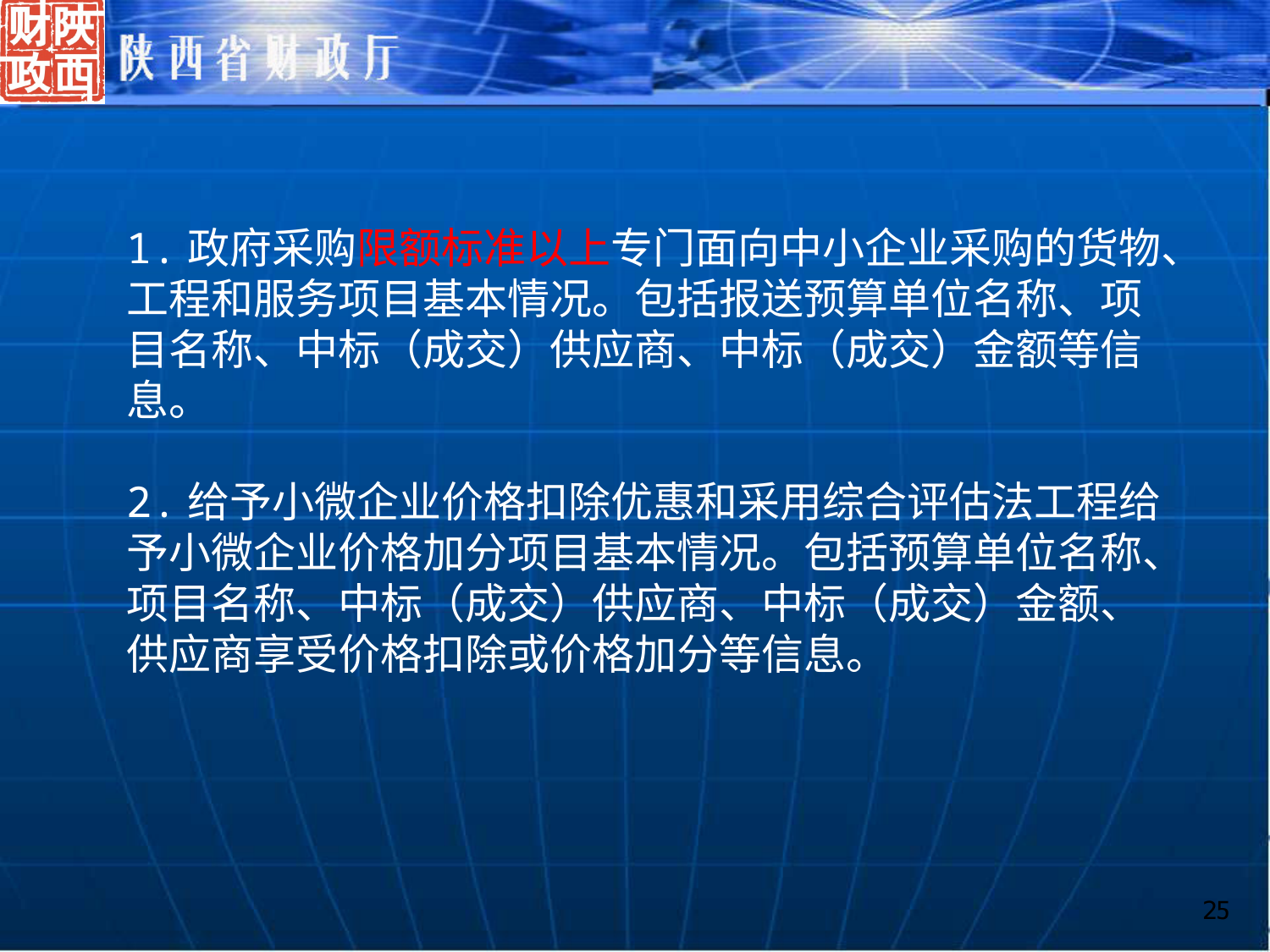

1.政府采购限额标准以上专门面向中小企业采购的货物、工程和服务项目基本情况。包括报送预算单位名称、项目名称、中标（成交）供应商、中标（成交）金额等信息。

2.给予小微企业价格扣除优惠和采用综合评估法工程给予小微企业价格加分项目基本情况。包括预算单位名称、项目名称、中标（成交）供应商、中标（成交）金额、供应商享受价格扣除或价格加分等信息。
25